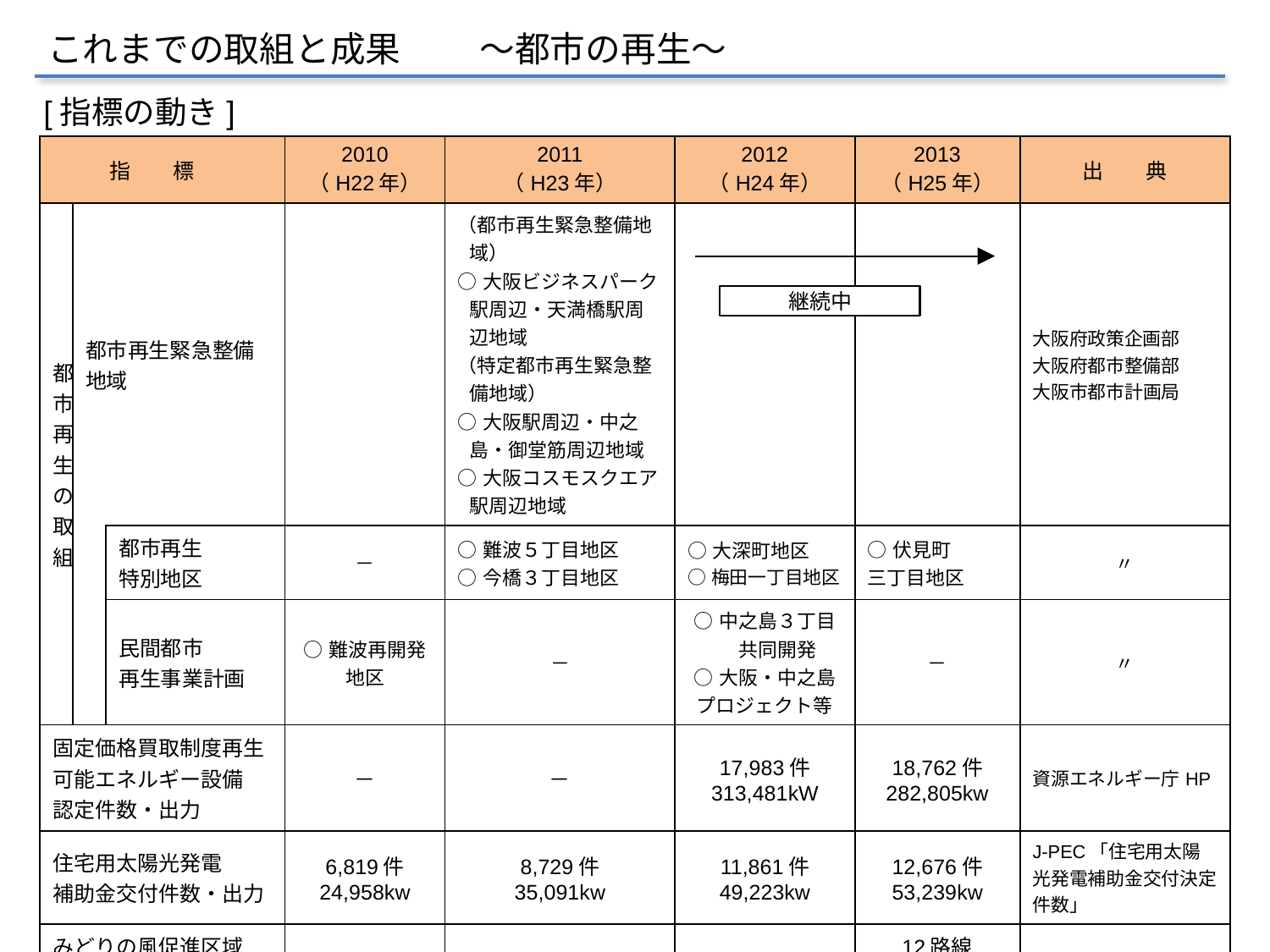

これまでの取組と成果　　 ～都市の再生～
[指標の動き]
| 指　　標 |  |  | 2010 （H22年） | 2011 （H23年） | 2012 （H24年） | 2013 （H25年） | 出　　典 |
| --- | --- | --- | --- | --- | --- | --- | --- |
| 都市再生の取組 | 都市再生緊急整備地域 |  |  | （都市再生緊急整備地域） ○大阪ビジネスパーク駅周辺・天満橋駅周辺地域 （特定都市再生緊急整備地域） ○大阪駅周辺・中之島・御堂筋周辺地域 ○大阪コスモスクエア駅周辺地域 |  |  | 大阪府政策企画部 大阪府都市整備部 大阪市都市計画局 |
|  |  | 都市再生 特別地区 | － | ○難波５丁目地区 ○今橋３丁目地区 | ○大深町地区 ○梅田一丁目地区 | ○伏見町 三丁目地区 | 〃 |
|  |  | 民間都市 再生事業計画 | ○難波再開発地区 | － | ○中之島３丁目共同開発 ○大阪・中之島 プロジェクト等 | － | 〃 |
| 固定価格買取制度再生可能エネルギー設備 認定件数・出力 |  |  | － | － | 17,983件 313,481kW | 18,762件 282,805kw | 資源エネルギー庁HP |
| 住宅用太陽光発電 補助金交付件数・出力 |  |  | 6,819件 24,958kw | 8,729件 35,091kw | 11,861件 49,223kw | 12,676件 53,239kw | J-PEC「住宅用太陽光発電補助金交付決定件数」 |
| みどりの風促進区域 (うち規制緩和適用路線) |  |  | － | 12路線 （1市1路線） | 12路線 （6市6路線） | 12路線 （6市6路線） | 大阪府環境農林水産部 |
| 民間住宅耐震改修 補助件数 |  |  | 386件 | 616件 | 502件 | 598件 | 大阪府住宅まちづくり部 |
継続中